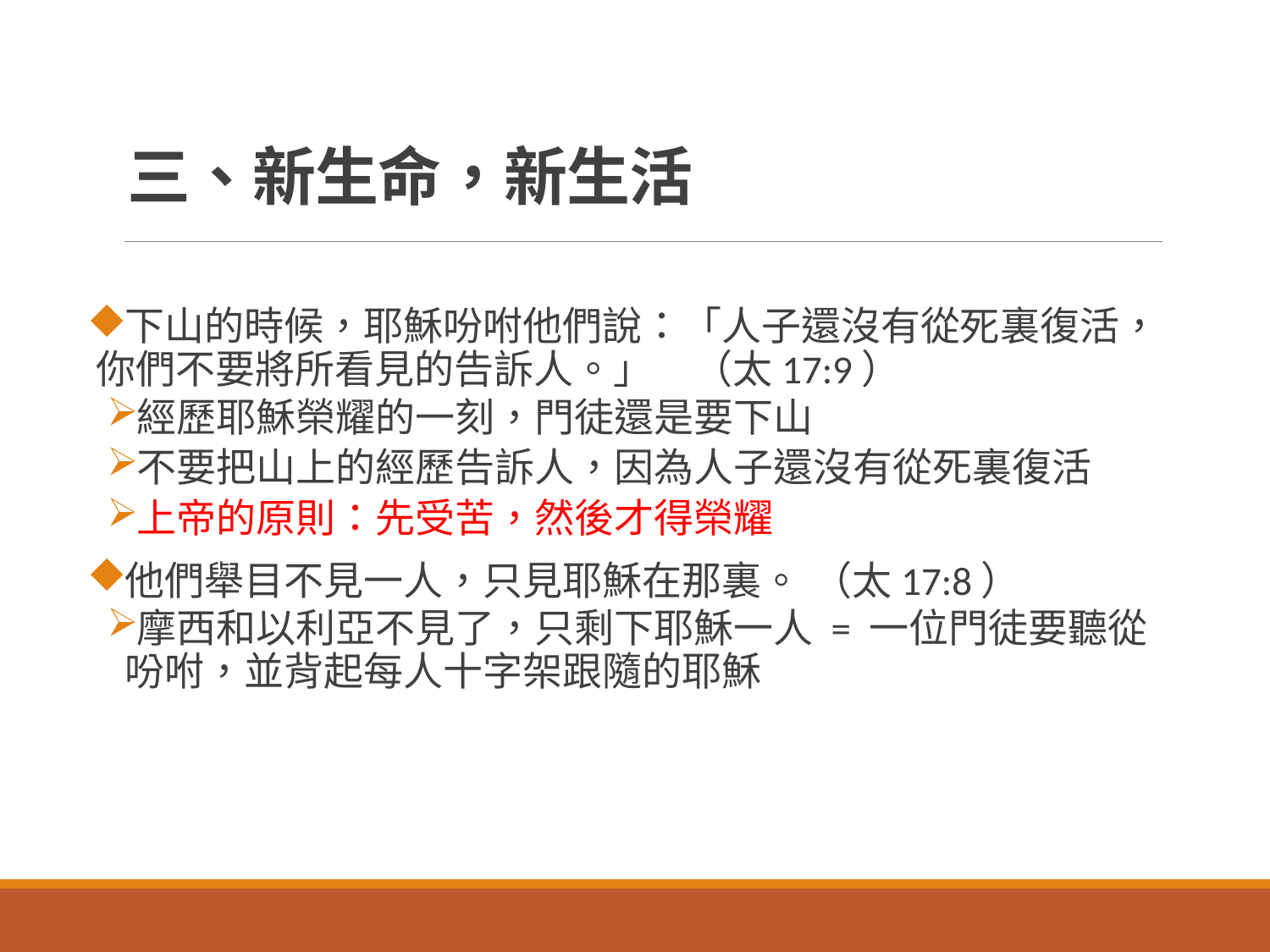

# 三、新生命，新生活
下山的時候，耶穌吩咐他們說：「人子還沒有從死裏復活，你們不要將所看見的告訴人。」		（太17:9）
經歷耶穌榮耀的一刻，門徒還是要下山
不要把山上的經歷告訴人，因為人子還沒有從死裏復活
上帝的原則：先受苦，然後才得榮耀
他們舉目不見一人，只見耶穌在那裏。		（太17:8）
摩西和以利亞不見了，只剩下耶穌一人 = 一位門徒要聽從吩咐，並背起每人十字架跟隨的耶穌